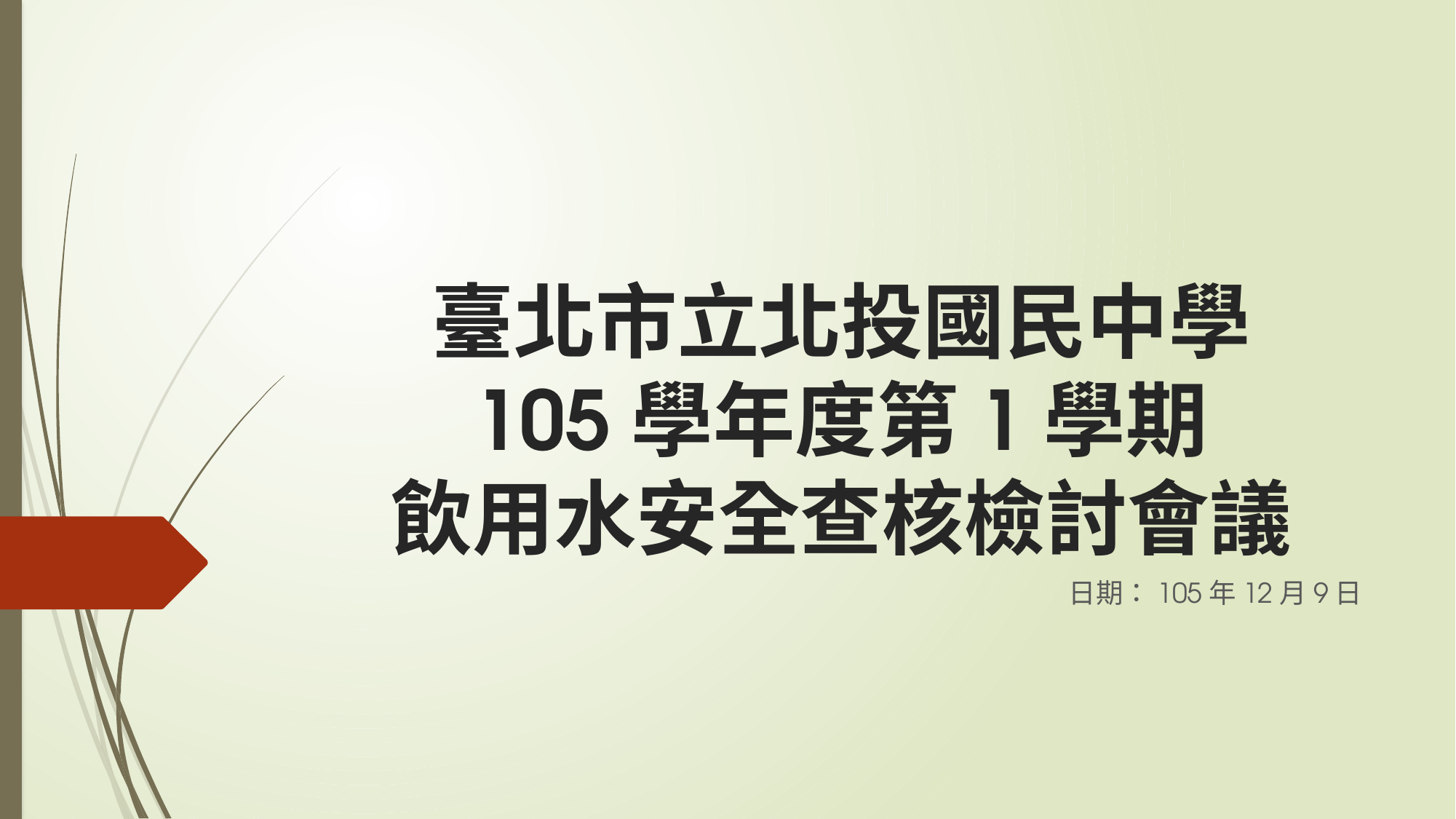

# 臺北市立北投國民中學 105學年度第1學期 飲用水安全查核檢討會議
日期：105年12月9日